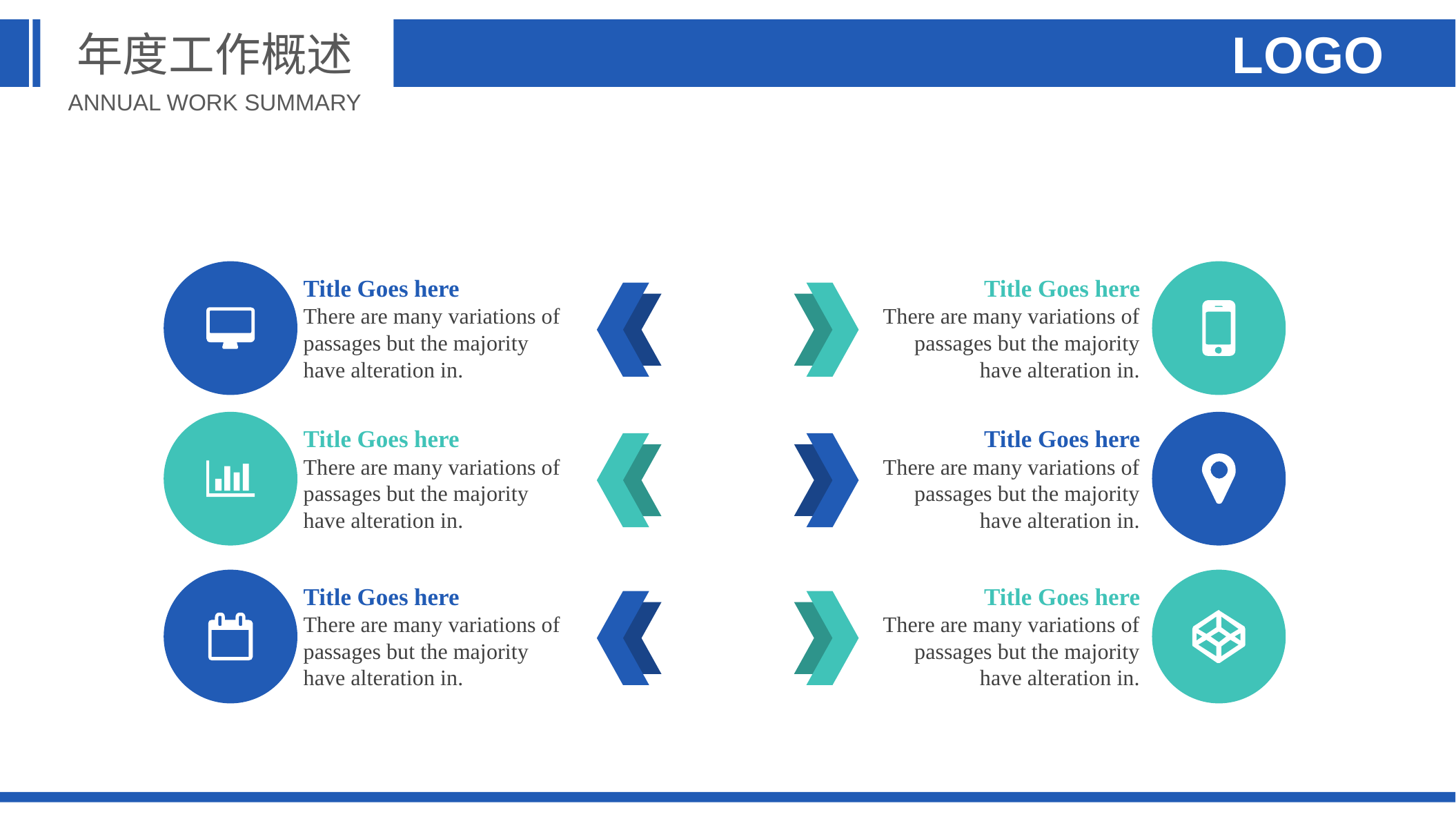

年度工作概述
LOGO
ANNUAL WORK SUMMARY

Title Goes here
There are many variations of passages but the majority have alteration in.
Title Goes here
There are many variations of passages but the majority have alteration in.

Title Goes here
There are many variations of passages but the majority have alteration in.
Title Goes here
There are many variations of passages but the majority have alteration in.

Title Goes here
There are many variations of passages but the majority have alteration in.
Title Goes here
There are many variations of passages but the majority have alteration in.